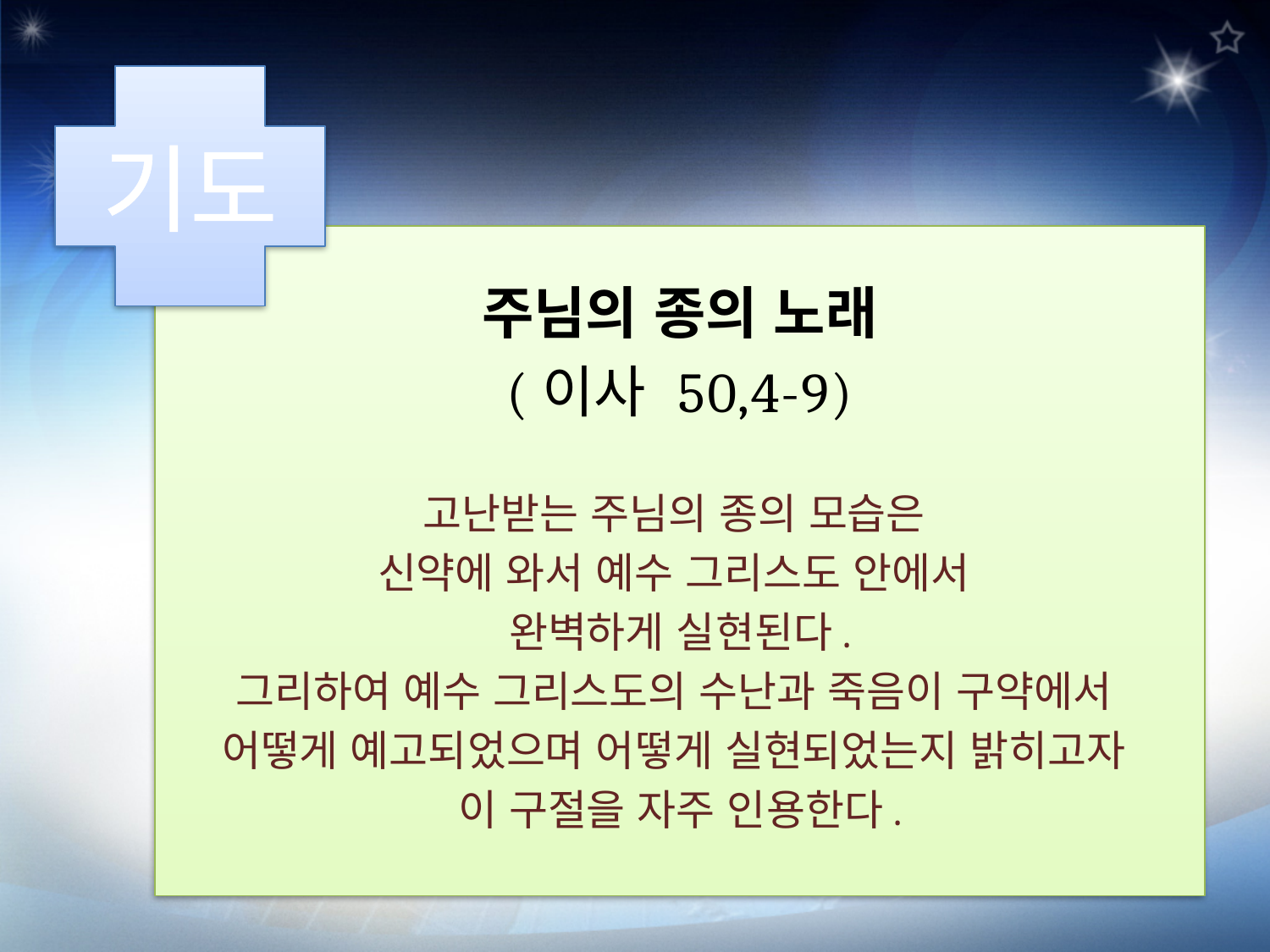

기도

주님의 종의 노래
(이사 50,4-9)

고난받는 주님의 종의 모습은
신약에 와서 예수 그리스도 안에서
완벽하게 실현된다.
그리하여 예수 그리스도의 수난과 죽음이 구약에서
어떻게 예고되었으며 어떻게 실현되었는지 밝히고자
이 구절을 자주 인용한다.